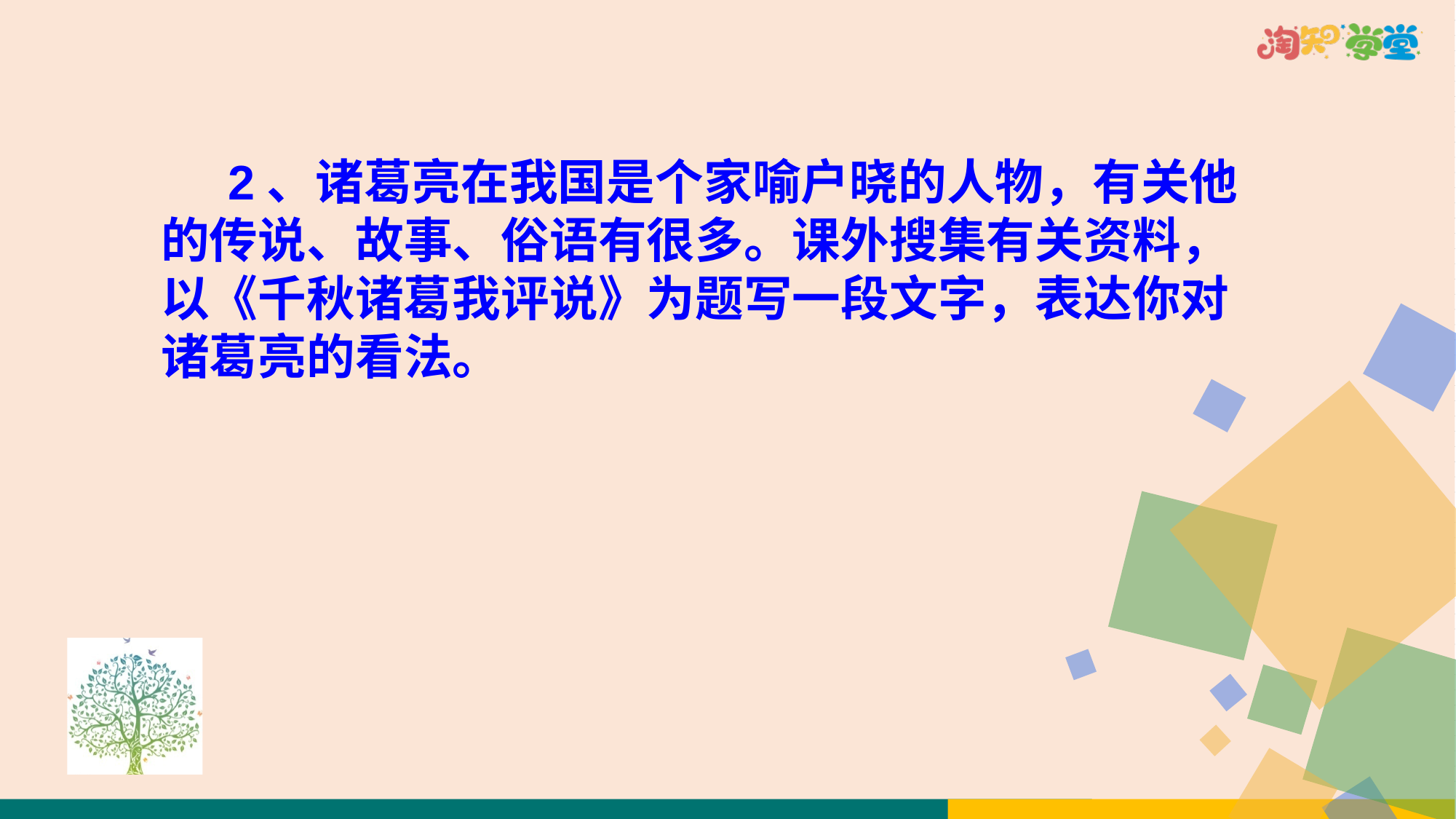

2、诸葛亮在我国是个家喻户晓的人物，有关他的传说、故事、俗语有很多。课外搜集有关资料，以《千秋诸葛我评说》为题写一段文字，表达你对诸葛亮的看法。